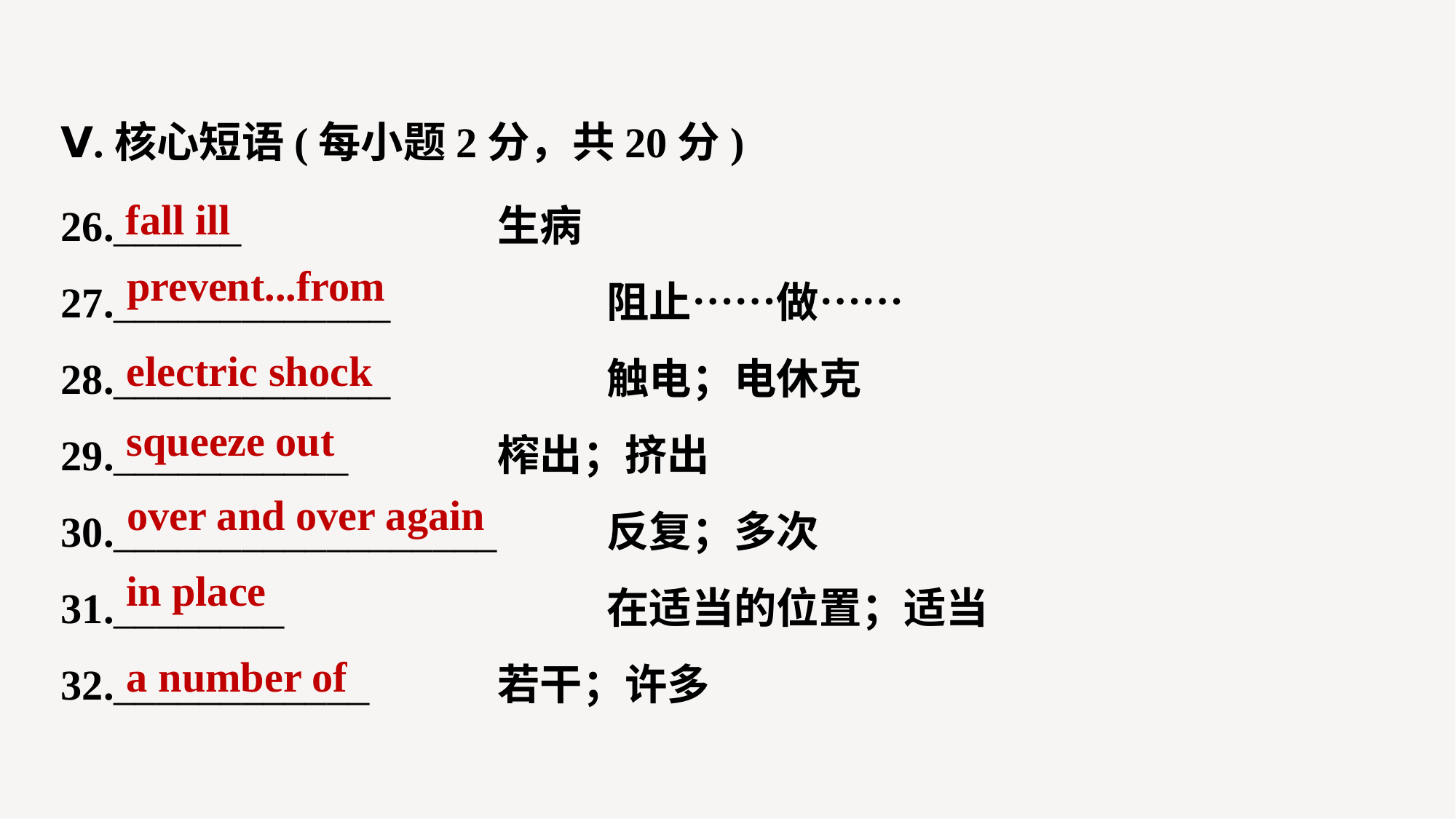

Ⅴ.核心短语(每小题2分，共20分)
26.______ 			生病
27._____________ 		阻止……做……
28._____________ 		触电；电休克
29.___________ 		榨出；挤出
30.__________________ 	反复；多次
31.________ 			在适当的位置；适当
32.____________ 		若干；许多
fall ill
prevent...from
electric shock
squeeze out
over and over again
in place
a number of